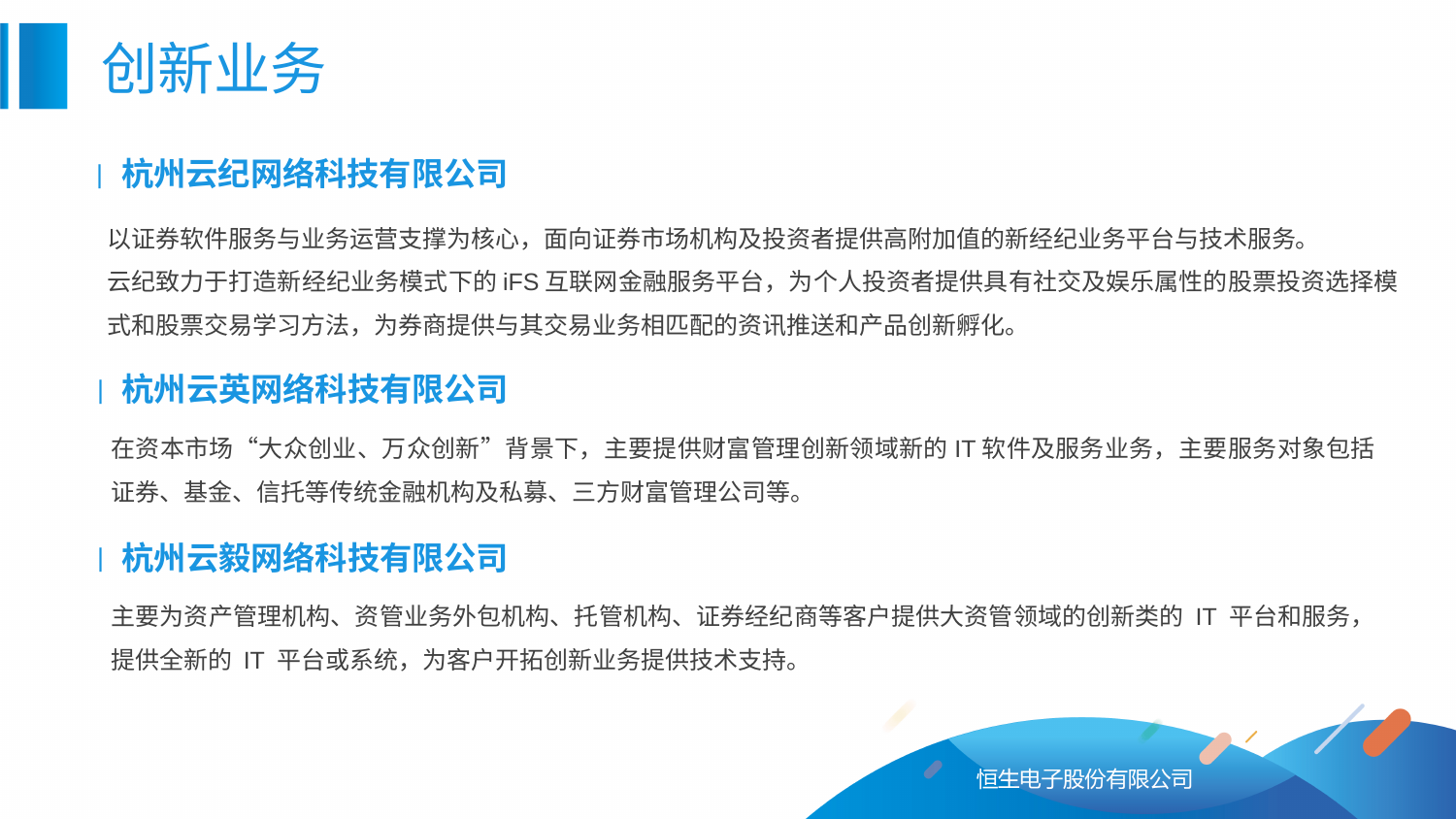

创新业务
杭州云纪网络科技有限公司
丨
以证券软件服务与业务运营支撑为核心，面向证券市场机构及投资者提供高附加值的新经纪业务平台与技术服务。
云纪致力于打造新经纪业务模式下的iFS互联网金融服务平台，为个人投资者提供具有社交及娱乐属性的股票投资选择模式和股票交易学习方法，为券商提供与其交易业务相匹配的资讯推送和产品创新孵化。
杭州云英网络科技有限公司
丨
在资本市场“大众创业、万众创新”背景下，主要提供财富管理创新领域新的IT软件及服务业务，主要服务对象包括证券、基金、信托等传统金融机构及私募、三方财富管理公司等。
杭州云毅网络科技有限公司
丨
主要为资产管理机构、资管业务外包机构、托管机构、证券经纪商等客户提供大资管领域的创新类的 IT 平台和服务，提供全新的 IT 平台或系统，为客户开拓创新业务提供技术支持。